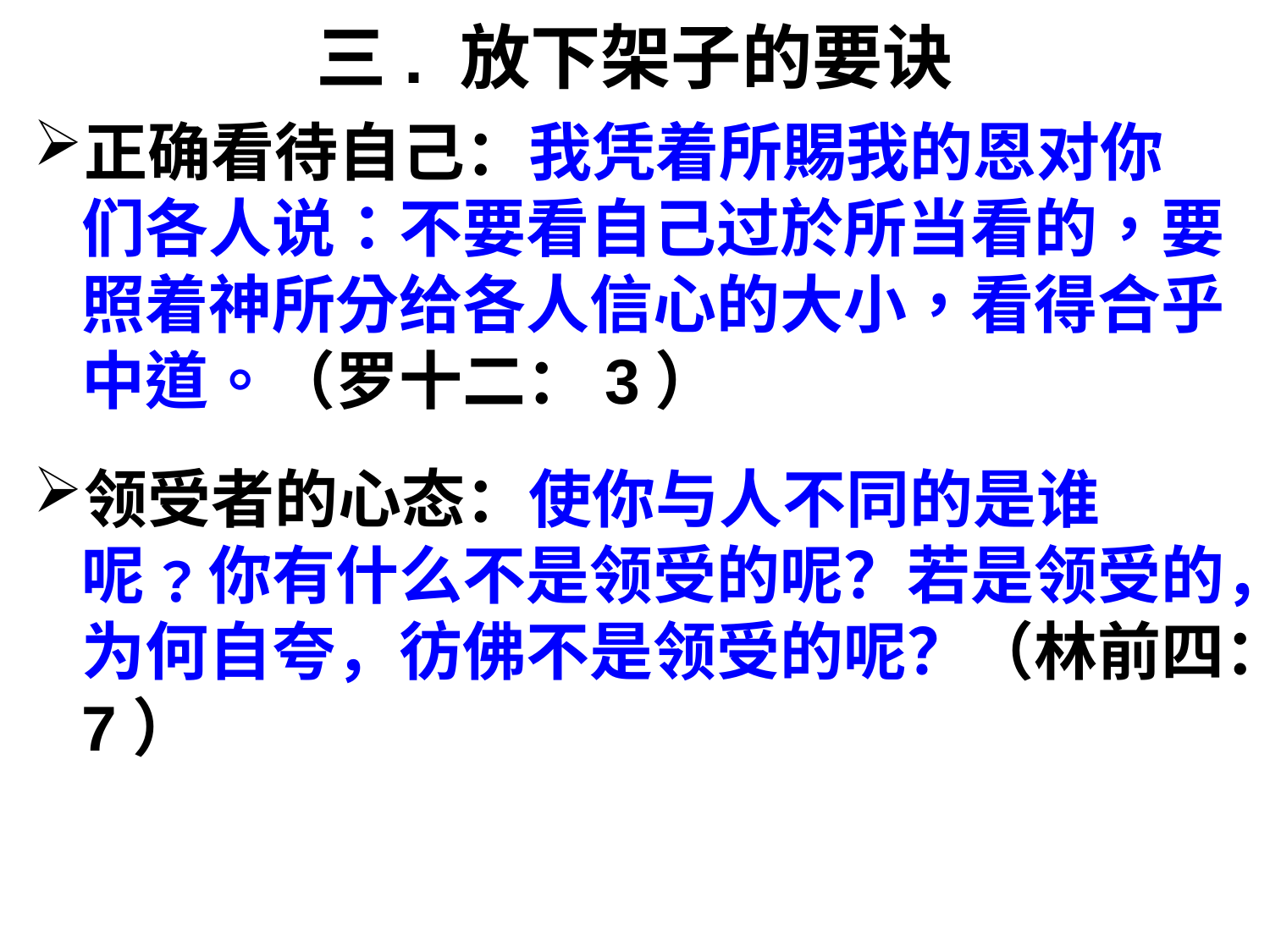

# 三. 放下架子的要诀
正确看待自己：我凭着所賜我的恩对你们各人说：不要看自己过於所当看的，要照着神所分给各人信心的大小，看得合乎中道。（罗十二：3）

领受者的心态：使你与人不同的是谁呢﹖你有什么不是领受的呢？若是领受的，为何自夸，彷佛不是领受的呢？（林前四：7）